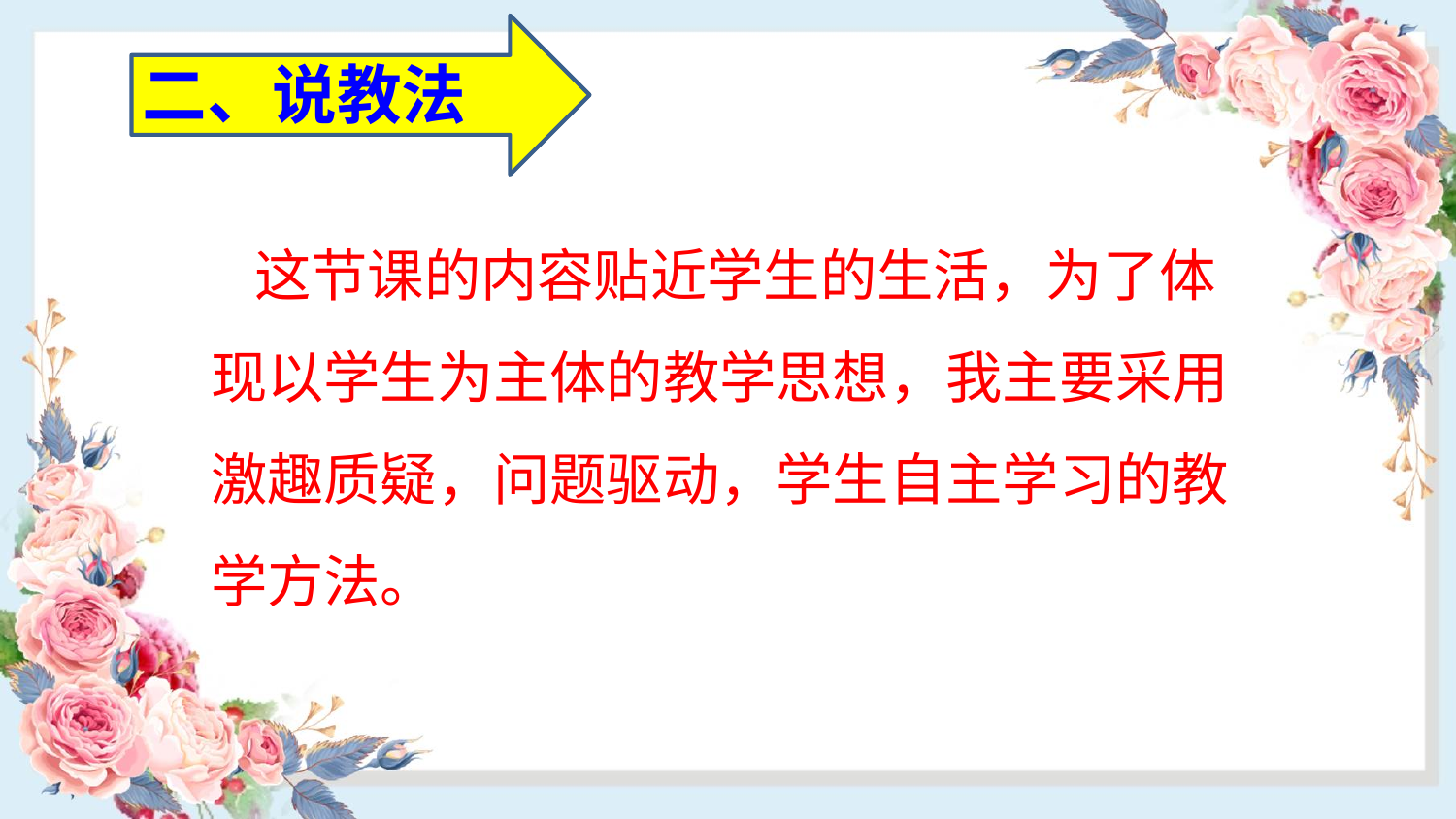

# 二、说教法
       这节课的内容贴近学生的生活，为了体现以学生为主体的教学思想，我主要采用激趣质疑，问题驱动，学生自主学习的教学方法。